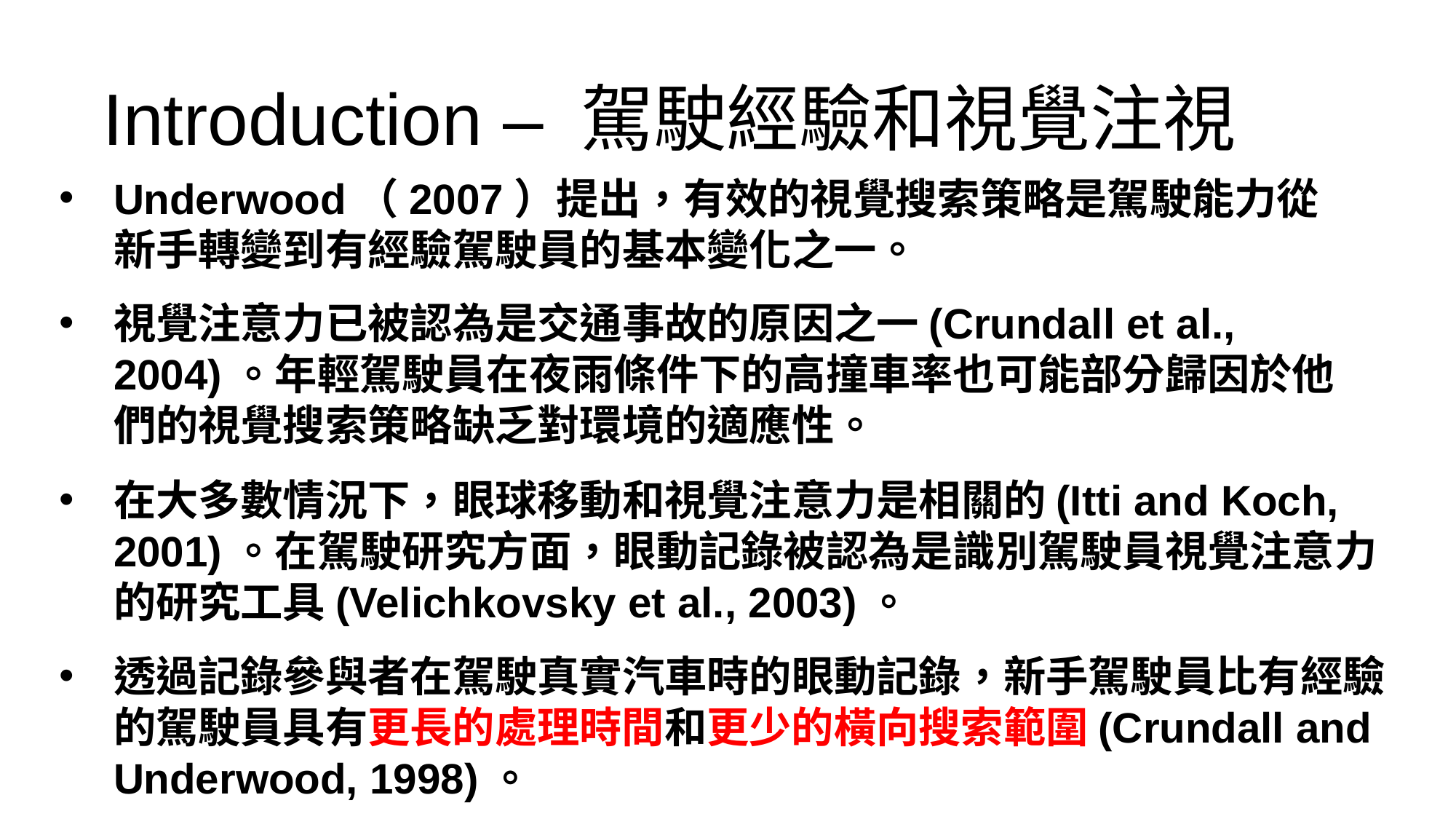

Introduction – 駕駛經驗和視覺注視
Underwood（2007）提出，有效的視覺搜索策略是駕駛能力從新手轉變到有經驗駕駛員的基本變化之一。
視覺注意力已被認為是交通事故的原因之一(Crundall et al., 2004)。年輕駕駛員在夜雨條件下的高撞車率也可能部分歸因於他們的視覺搜索策略缺乏對環境的適應性。
在大多數情況下，眼球移動和視覺注意力是相關的(Itti and Koch, 2001)。在駕駛研究方面，眼動記錄被認為是識別駕駛員視覺注意力的研究工具(Velichkovsky et al., 2003)。
透過記錄參與者在駕駛真實汽車時的眼動記錄，新手駕駛員比有經驗的駕駛員具有更長的處理時間和更少的橫向搜索範圍(Crundall and Underwood, 1998)。